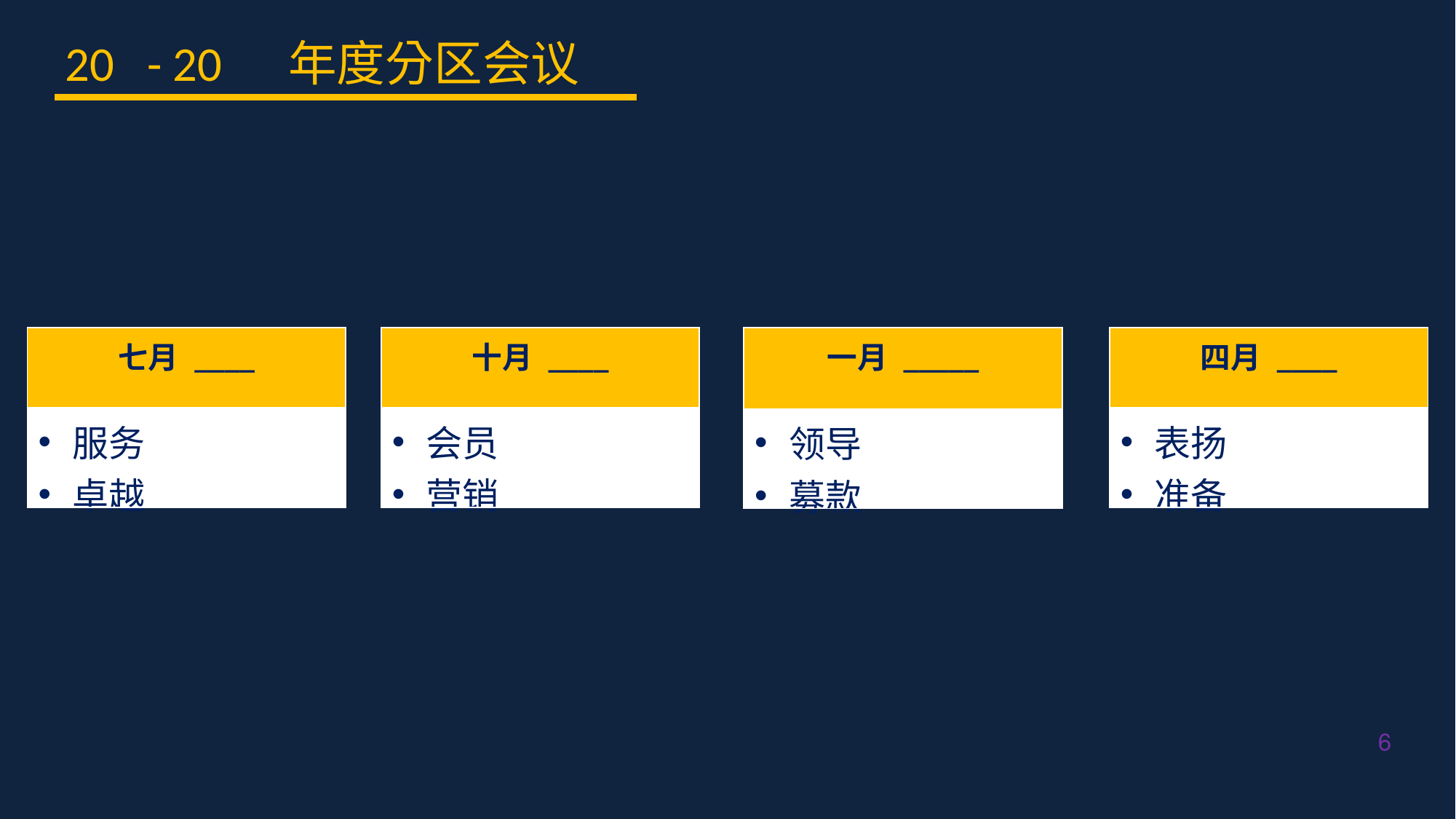

20   - 20     年度分区会议
| 七月 \_\_\_\_ |
| --- |
| 服务 卓越 |
| 十月 \_\_\_\_ |
| --- |
| 会员 营销 |
| 一月 \_\_\_\_\_ |
| --- |
| 领导 募款 |
| 四月 \_\_\_\_ |
| --- |
| 表扬 准备 |